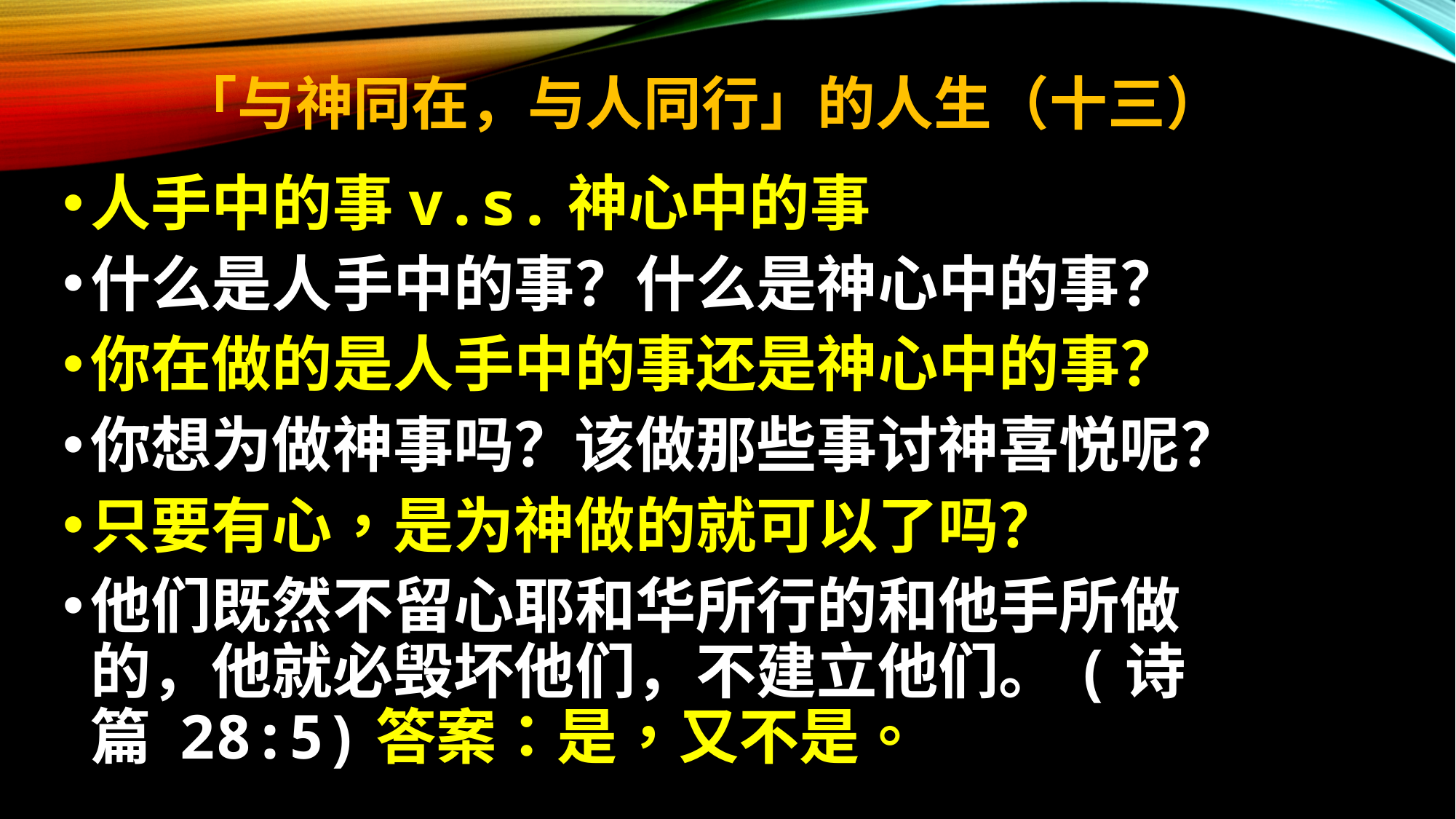

# 「与神同在，与人同行」的人生（十三）
人手中的事v.s.神心中的事
什么是人手中的事？什么是神心中的事？
你在做的是人手中的事还是神心中的事？
你想为做神事吗？该做那些事讨神喜悦呢？
只要有心，是为神做的就可以了吗？
他们既然不留心耶和华所行的和他手所做的，他就必毁坏他们，不建立他们。(诗篇 28:5)答案：是，又不是。